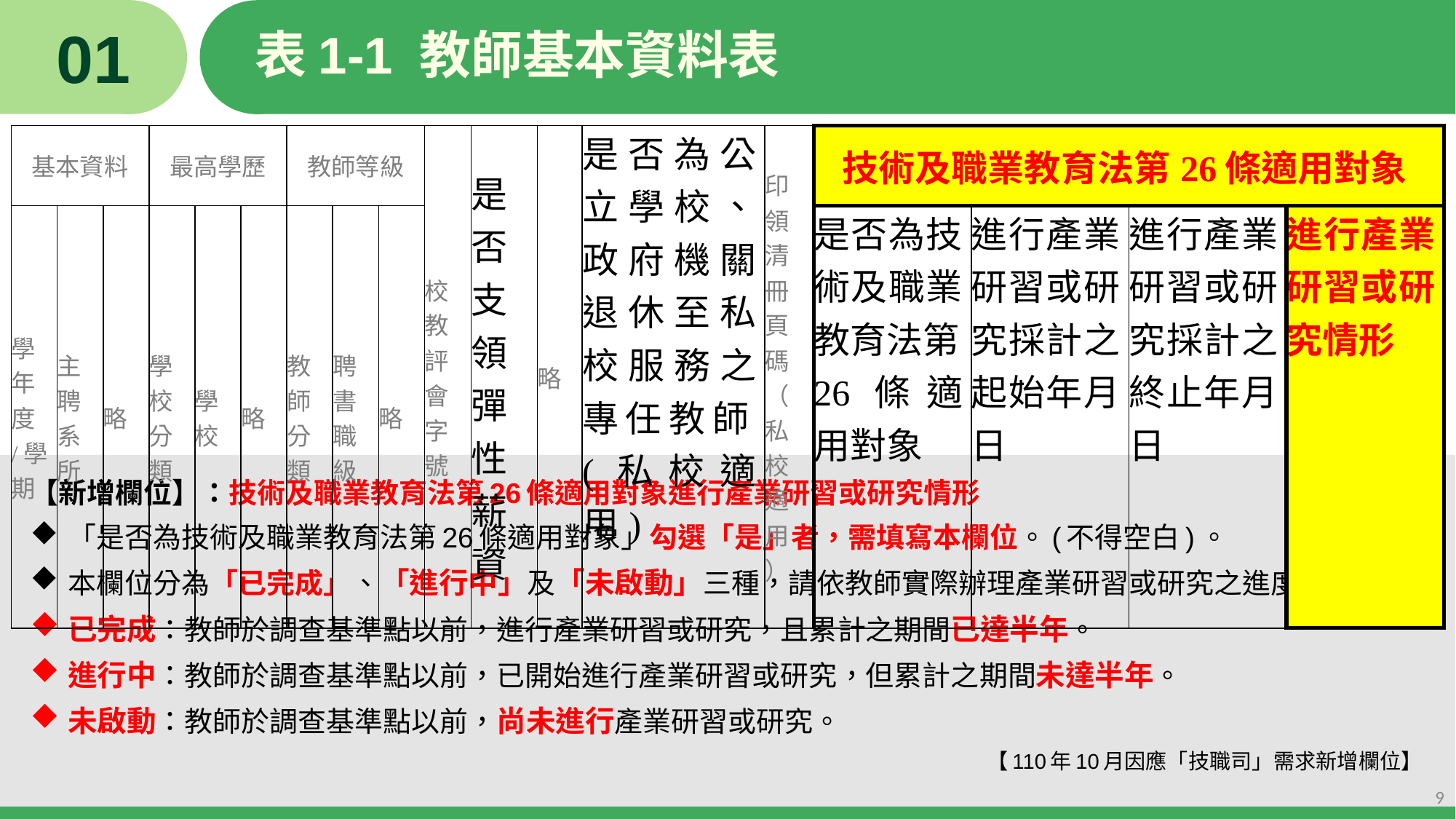

01
# 表1-1 教師基本資料表
| 基本資料 |  |  | 最高學歷 |  |  | 教師等級 |  |  | 校教評會字號 | 是否支領彈性薪資 | 略 | 是否為公立學校、政府機關退休至私校服務之專任教師 (私校適用) | 印領清冊頁碼（私校適用） | 技術及職業教育法第26條適用對象 |  |  |  |
| --- | --- | --- | --- | --- | --- | --- | --- | --- | --- | --- | --- | --- | --- | --- | --- | --- | --- |
| 學年度/學期 | 主聘系所 | 略 | 學校分類 | 學校 | 略 | 教師分類 | 聘書職級 | 略 |  |  |  |  |  | 是否為技術及職業教育法第26條適用對象 | 進行產業研習或研究採計之起始年月日 | 進行產業研習或研究採計之終止年月日 | 進行產業研習或研究情形 |

【新增欄位】：技術及職業教育法第26條適用對象進行產業研習或研究情形
「是否為技術及職業教育法第26條適用對象」勾選「是」者，需填寫本欄位。(不得空白)。
本欄位分為「已完成」、「進行中」及「未啟動」三種，請依教師實際辦理產業研習或研究之進度予以選填：
已完成：教師於調查基準點以前，進行產業研習或研究，且累計之期間已達半年。
進行中：教師於調查基準點以前，已開始進行產業研習或研究，但累計之期間未達半年。
未啟動：教師於調查基準點以前，尚未進行產業研習或研究。
【110年10月因應「技職司」需求新增欄位】
9